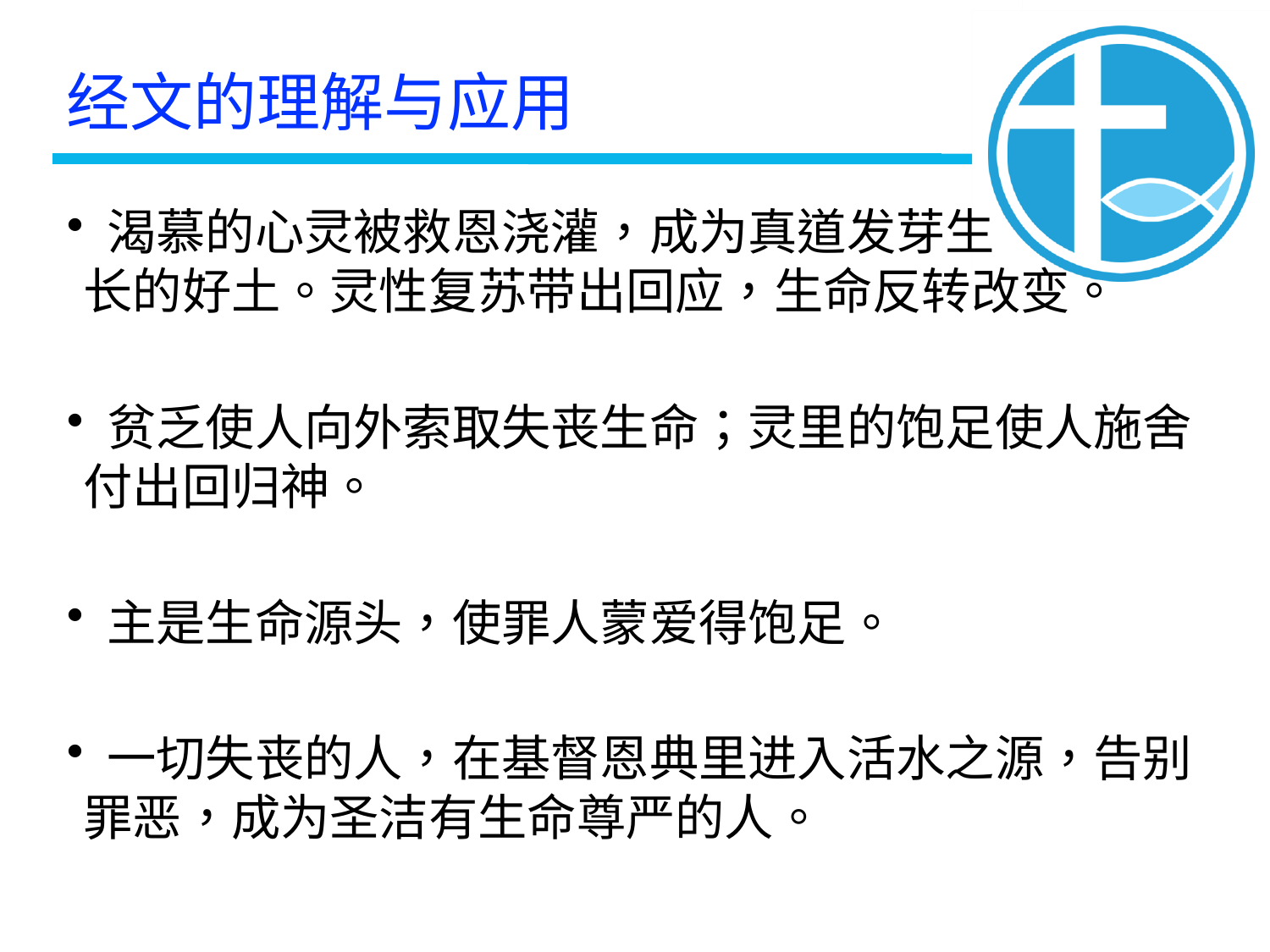

经文的理解与应用
 渴慕的心灵被救恩浇灌，成为真道发芽生
长的好土。灵性复苏带出回应，生命反转改变。

 贫乏使人向外索取失丧生命；灵里的饱足使人施舍付出回归神。

 主是生命源头，使罪人蒙爱得饱足。

 一切失丧的人，在基督恩典里进入活水之源，告别罪恶，成为圣洁有生命尊严的人。